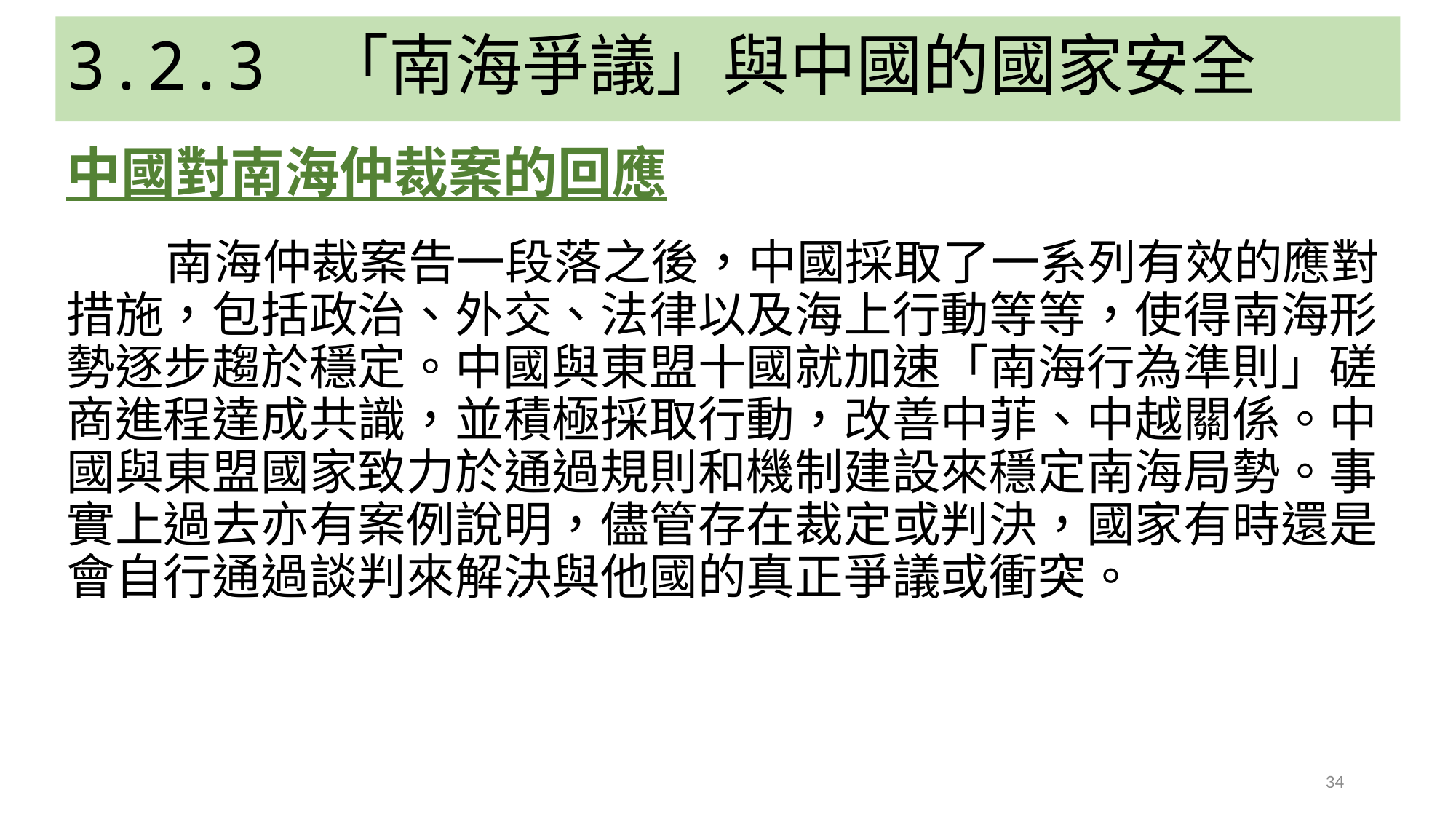

# 3.2.3 「南海爭議」與中國的國家安全
中國對南海仲裁案的回應
        南海仲裁案告一段落之後，中國採取了一系列有效的應對措施，包括政治、外交、法律以及海上行動等等，使得南海形勢逐步趨於穩定。中國與東盟十國就加速「南海行為準則」磋商進程達成共識，並積極採取行動，改善中菲、中越關係。中國與東盟國家致力於通過規則和機制建設來穩定南海局勢。事實上過去亦有案例說明，儘管存在裁定或判決，國家有時還是會自行通過談判來解決與他國的真正爭議或衝突。
34